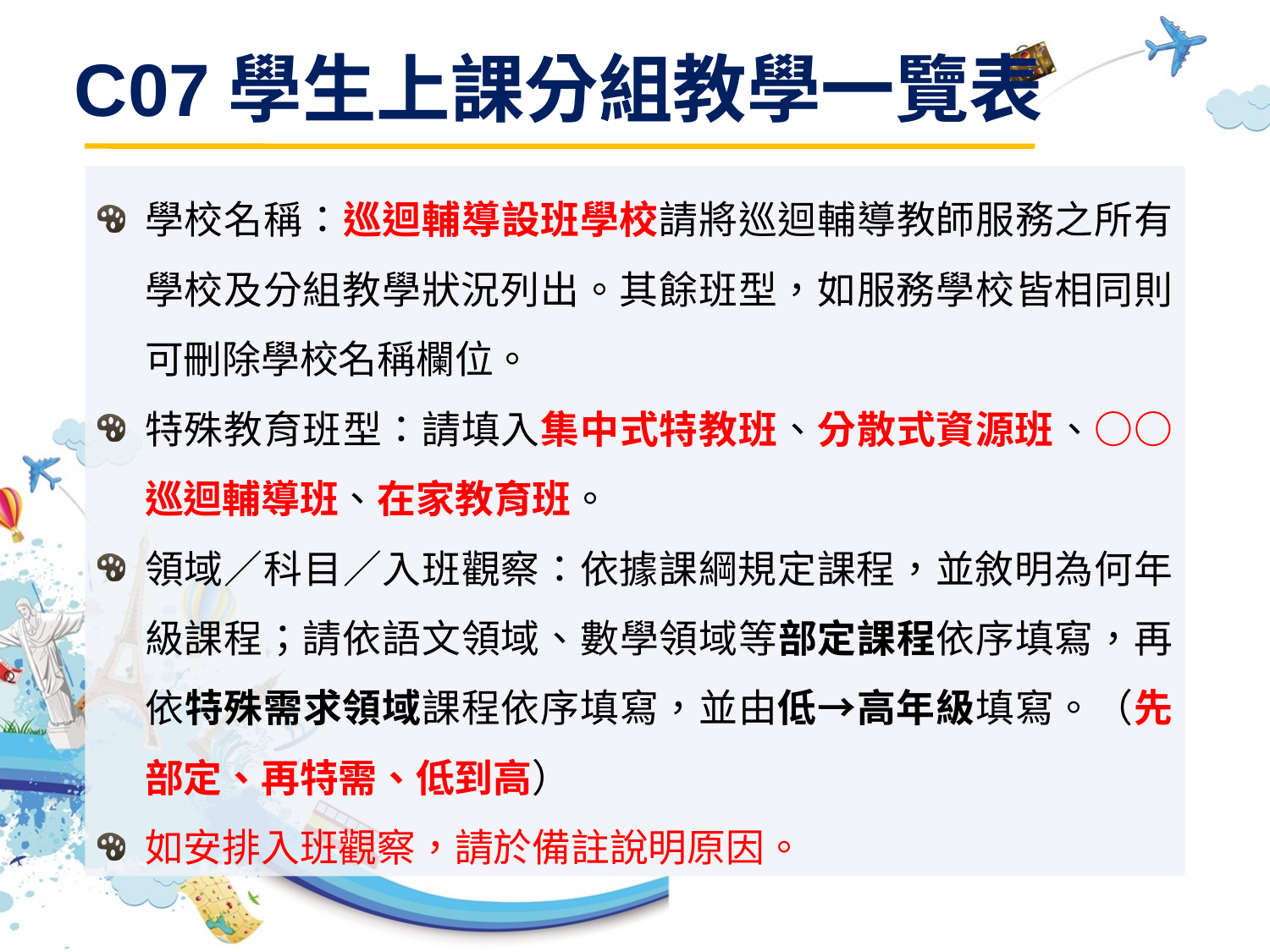

C07學生上課分組教學一覽表
學校名稱：巡迴輔導設班學校請將巡迴輔導教師服務之所有學校及分組教學狀況列出。其餘班型，如服務學校皆相同則可刪除學校名稱欄位。
特殊教育班型：請填入集中式特教班、分散式資源班、○○巡迴輔導班、在家教育班。
領域／科目／入班觀察：依據課綱規定課程，並敘明為何年級課程；請依語文領域、數學領域等部定課程依序填寫，再依特殊需求領域課程依序填寫，並由低→高年級填寫。（先部定、再特需、低到高）
如安排入班觀察，請於備註說明原因。